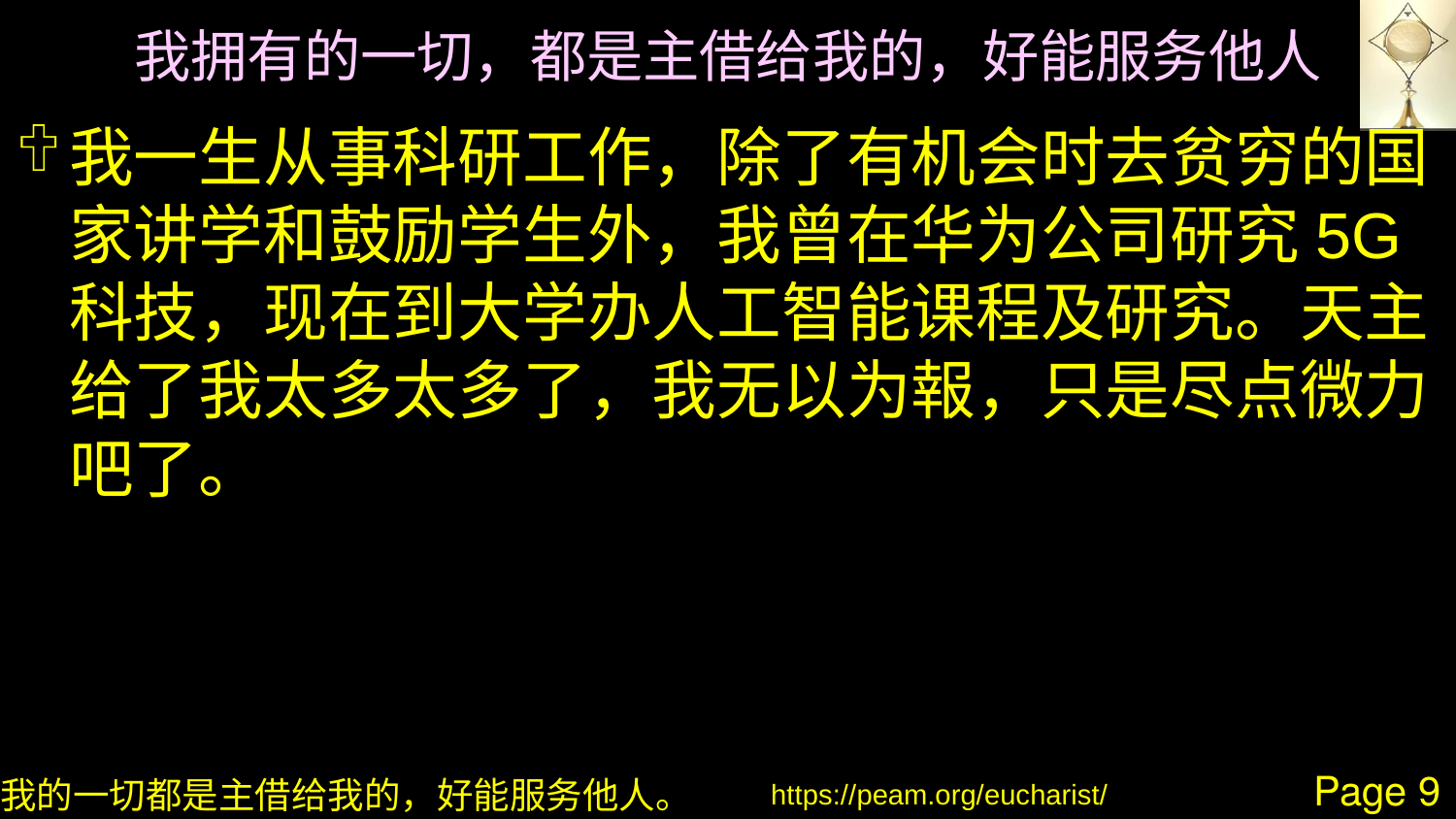

# 我拥有的一切，都是主借给我的，好能服务他人
我一生从事科研工作，除了有机会时去贫穷的国家讲学和鼓励学生外，我曾在华为公司研究5G科技，现在到大学办人工智能课程及研究。天主给了我太多太多了，我无以为報，只是尽点微力吧了。